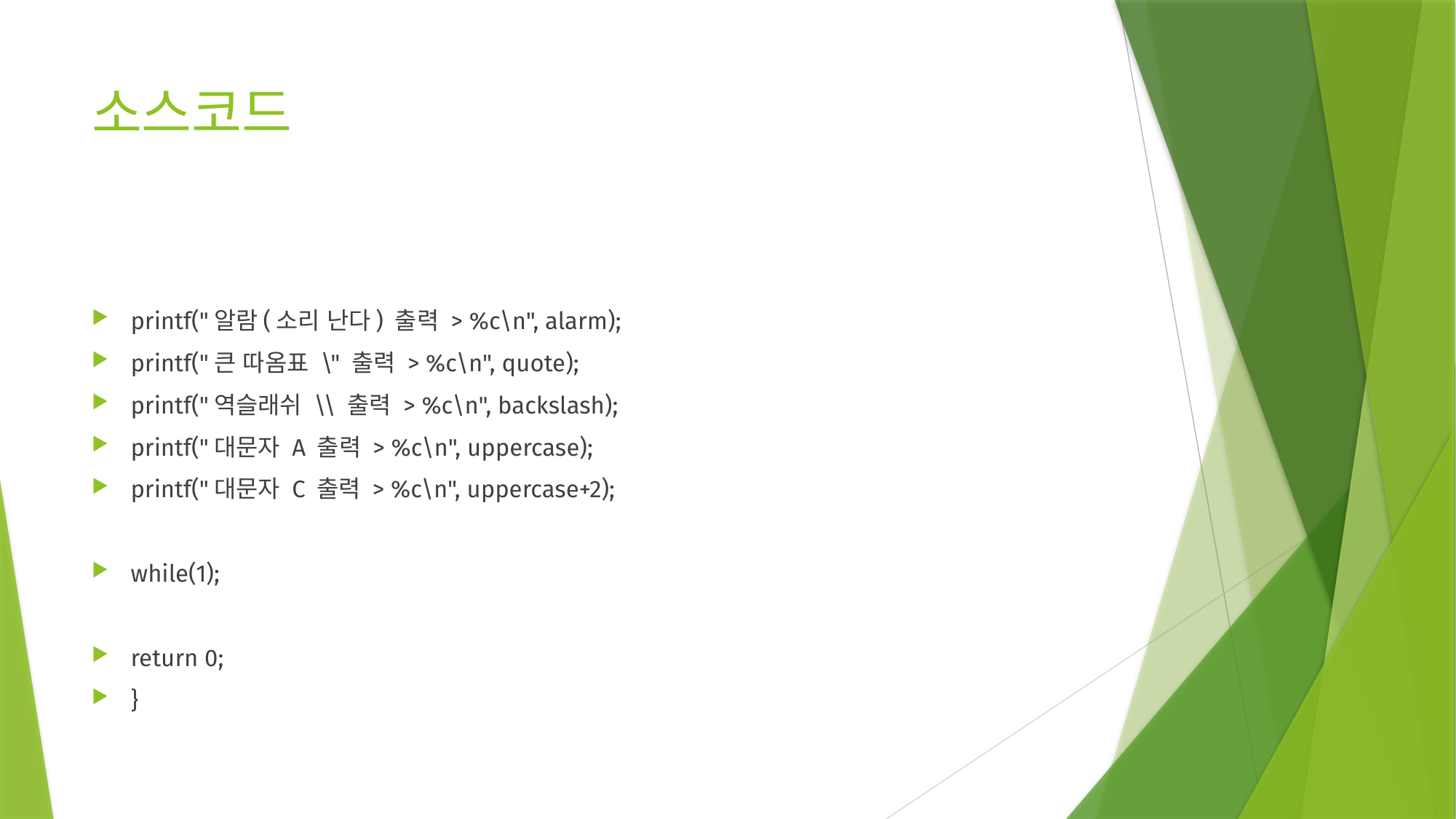

# 소스코드

printf("알람(소리 난다) 출력 > %c\n", alarm);
printf("큰 따옴표 \" 출력 > %c\n", quote);
printf("역슬래쉬 \\ 출력 > %c\n", backslash);
printf("대문자 A 출력 > %c\n", uppercase);
printf("대문자 C 출력 > %c\n", uppercase+2);

while(1);

return 0;
}